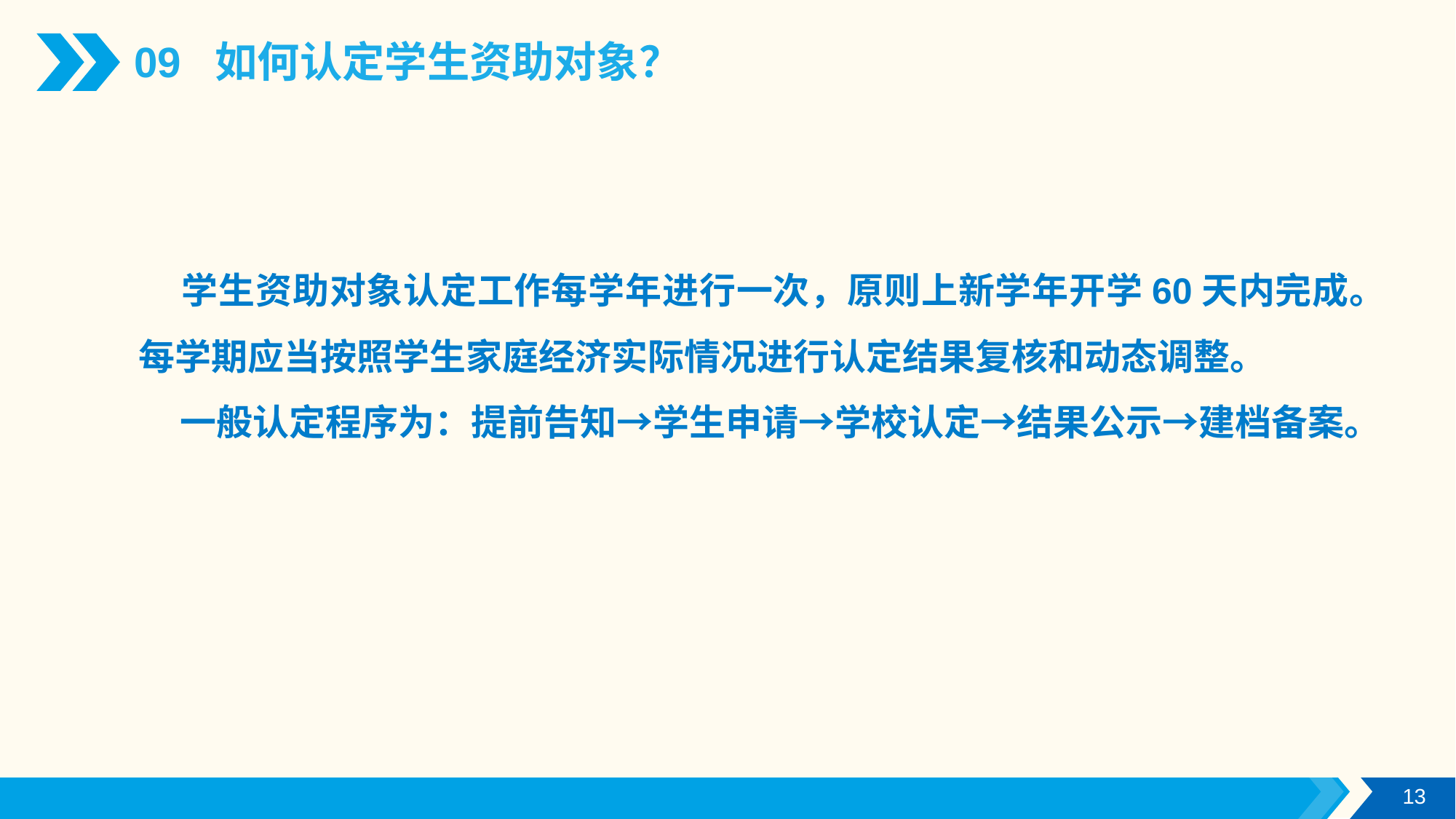

09  如何认定学生资助对象？
　学生资助对象认定工作每学年进行一次，原则上新学年开学60天内完成。每学期应当按照学生家庭经济实际情况进行认定结果复核和动态调整。
    一般认定程序为：提前告知→学生申请→学校认定→结果公示→建档备案。